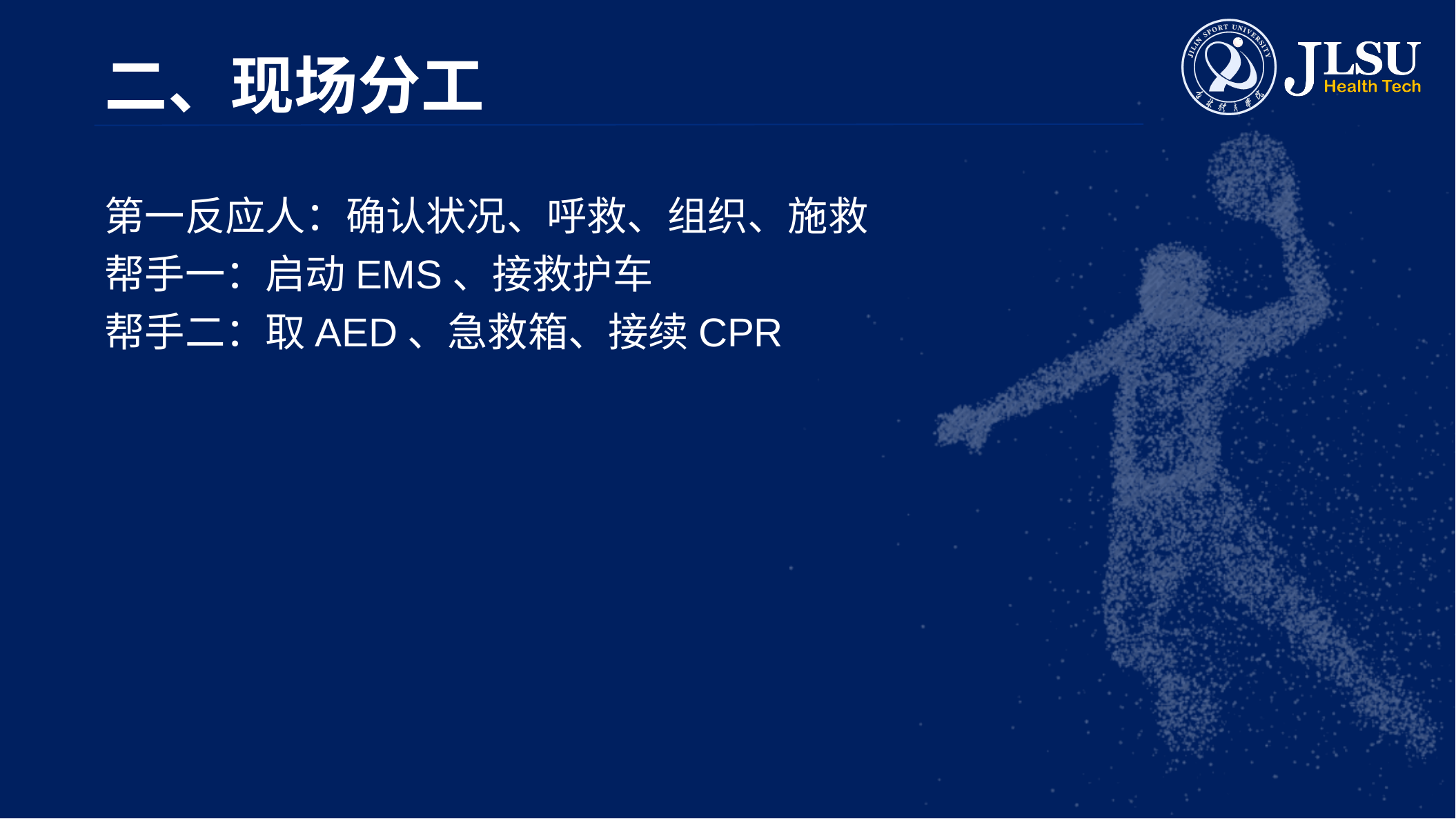

# 二、现场分工
第一反应人：确认状况、呼救、组织、施救
帮手一：启动EMS、接救护车
帮手二：取AED、急救箱、接续CPR